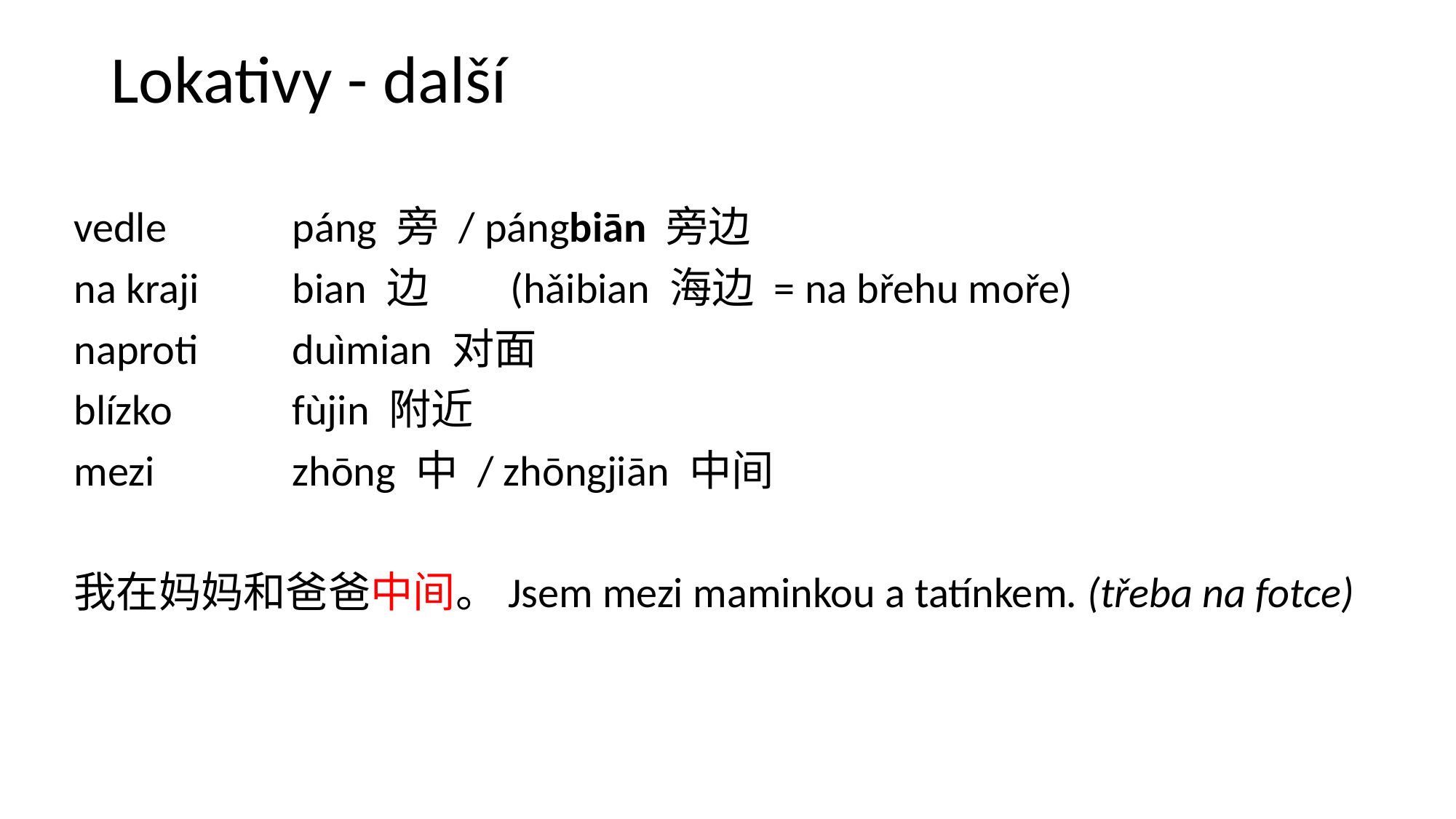

# Lokativy - další

vedle 		páng 旁 / pángbiān 旁边
na kraji	bian 边	(hǎibian 海边 = na břehu moře)
naproti	duìmian 对面
blízko		fùjin 附近
mezi		zhōng 中 / zhōngjiān 中间

我在妈妈和爸爸中间。Jsem mezi maminkou a tatínkem. (třeba na fotce)